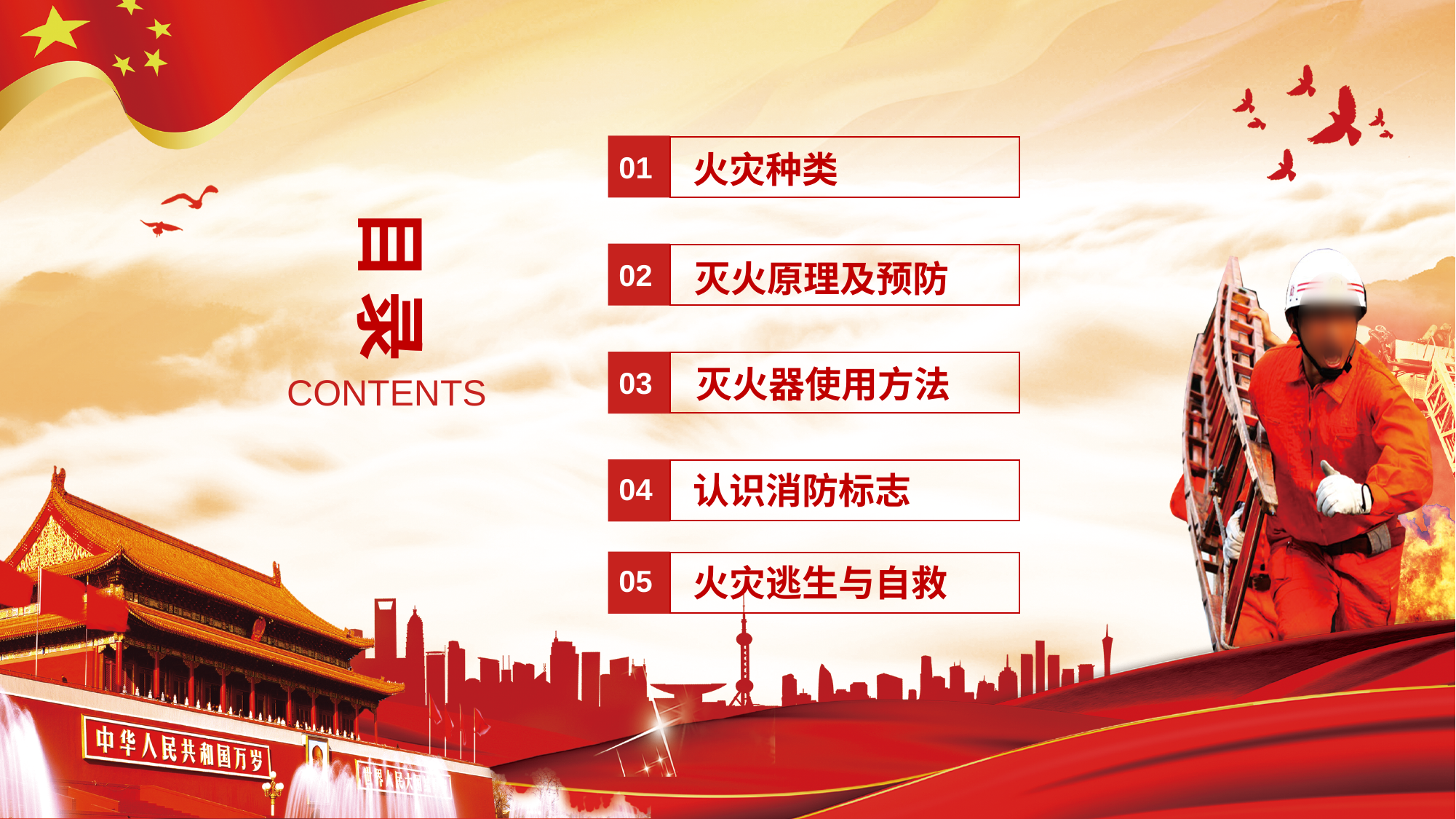

火灾种类
01
目录

02
灭火原理及预防

灭火器使用方法
03
CONTENTS

认识消防标志
04

火灾逃生与自救
05